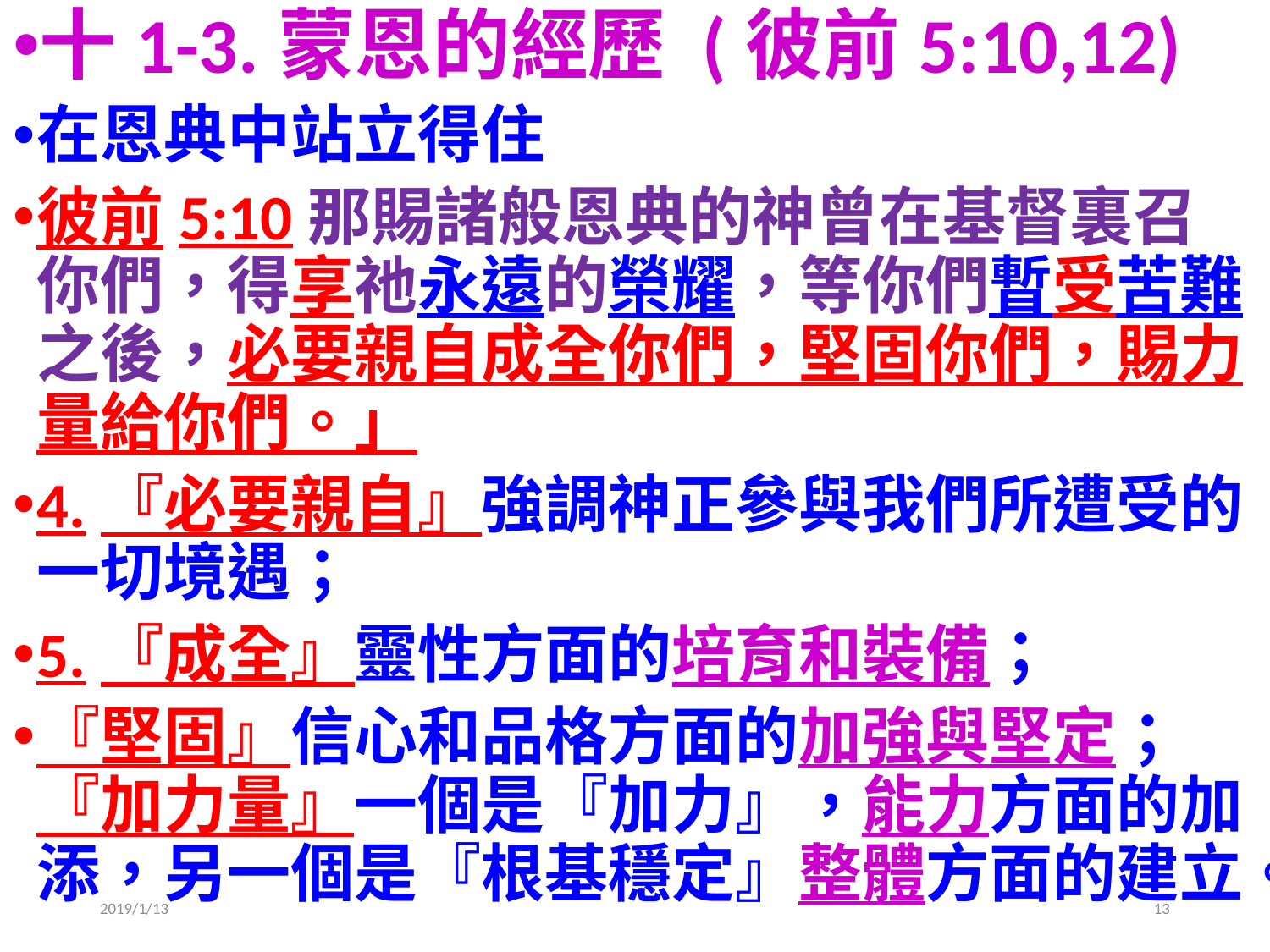

十1-3.蒙恩的經歷 (彼前5:10,12)
在恩典中站立得住
彼前5:10那賜諸般恩典的神曾在基督裏召你們，得享祂永遠的榮耀，等你們暫受苦難之後，必要親自成全你們，堅固你們，賜力量給你們。」
4.『必要親自』強調神正參與我們所遭受的一切境遇；
5.『成全』靈性方面的培育和裝備；
『堅固』信心和品格方面的加強與堅定；『加力量』一個是『加力』，能力方面的加添，另一個是『根基穩定』整體方面的建立。

2019/1/13
13